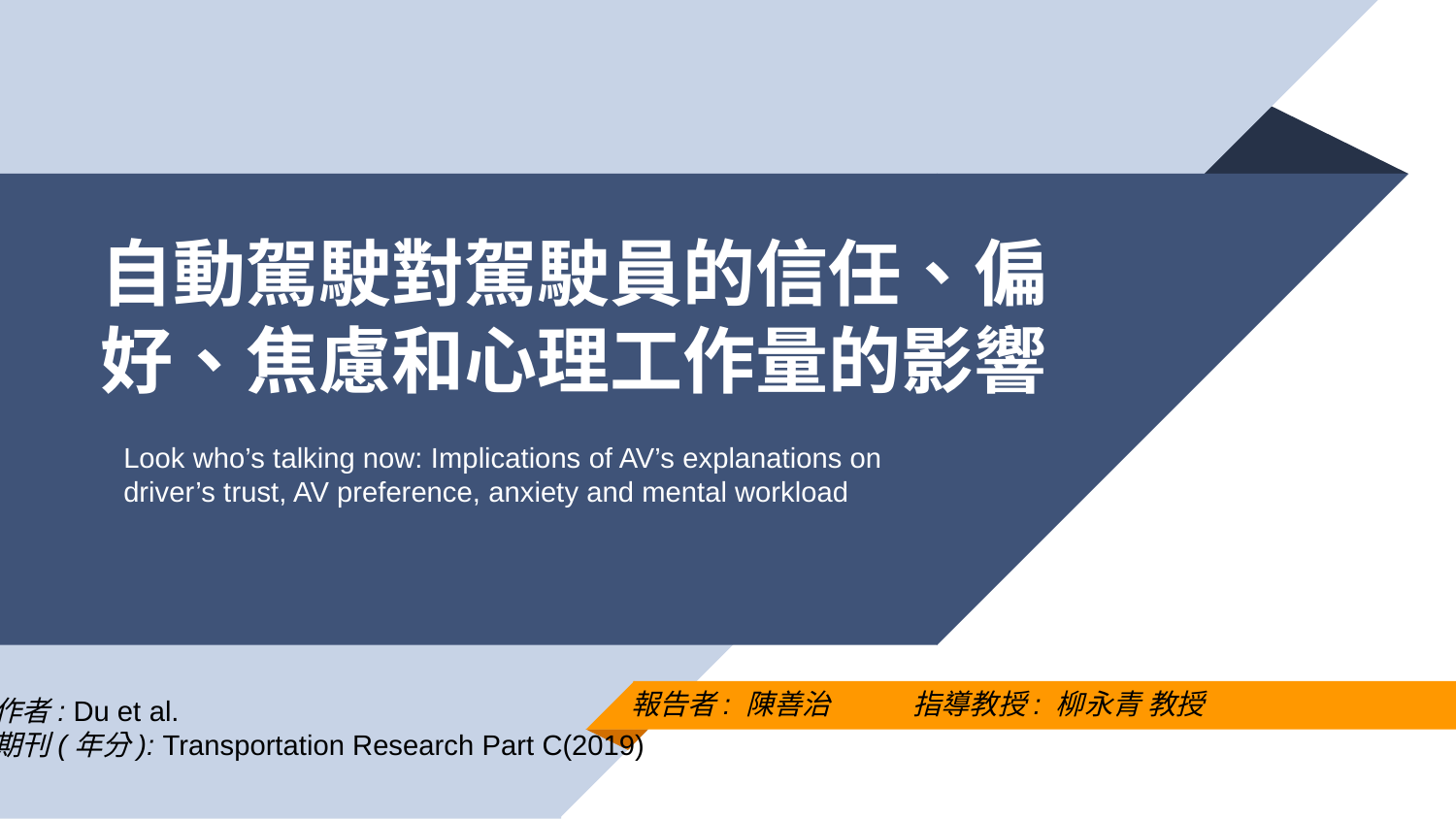

# 自動駕駛對駕駛員的信任、偏好、焦慮和心理工作量的影響
Look who’s talking now: Implications of AV’s explanations on
driver’s trust, AV preference, anxiety and mental workload
報告者: 陳善治             指導教授: 柳永青 教授
作者: Du et al.
期刊(年分): Transportation Research Part C(2019)